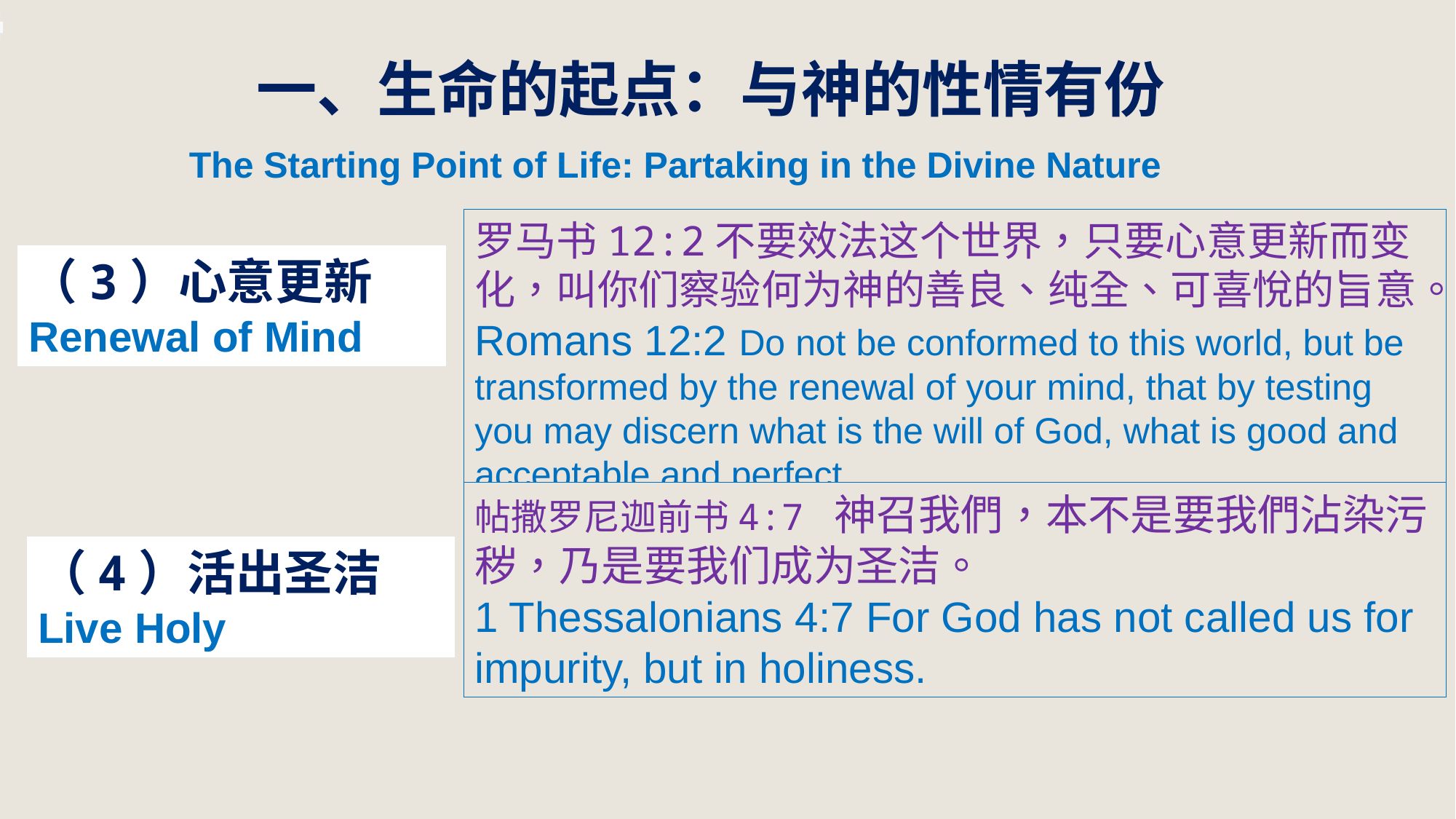

一、生命的起点：与神的性情有份
          The Starting Point of Life: Partaking in the Divine Nature
罗马书12:2不要效法这个世界，只要心意更新而变化，叫你们察验何为神的善良、纯全、可喜悅的旨意。
Romans 12:2 Do not be conformed to this world, but be transformed by the renewal of your mind, that by testing you may discern what is the will of God, what is good and acceptable and perfect.
（3）心意更新
Renewal of Mind
帖撒罗尼迦前书4:7 神召我們，本不是要我們沾染污秽，乃是要我们成为圣洁。
1 Thessalonians 4:7 For God has not called us for impurity, but in holiness.
（4）活出圣洁
Live Holy